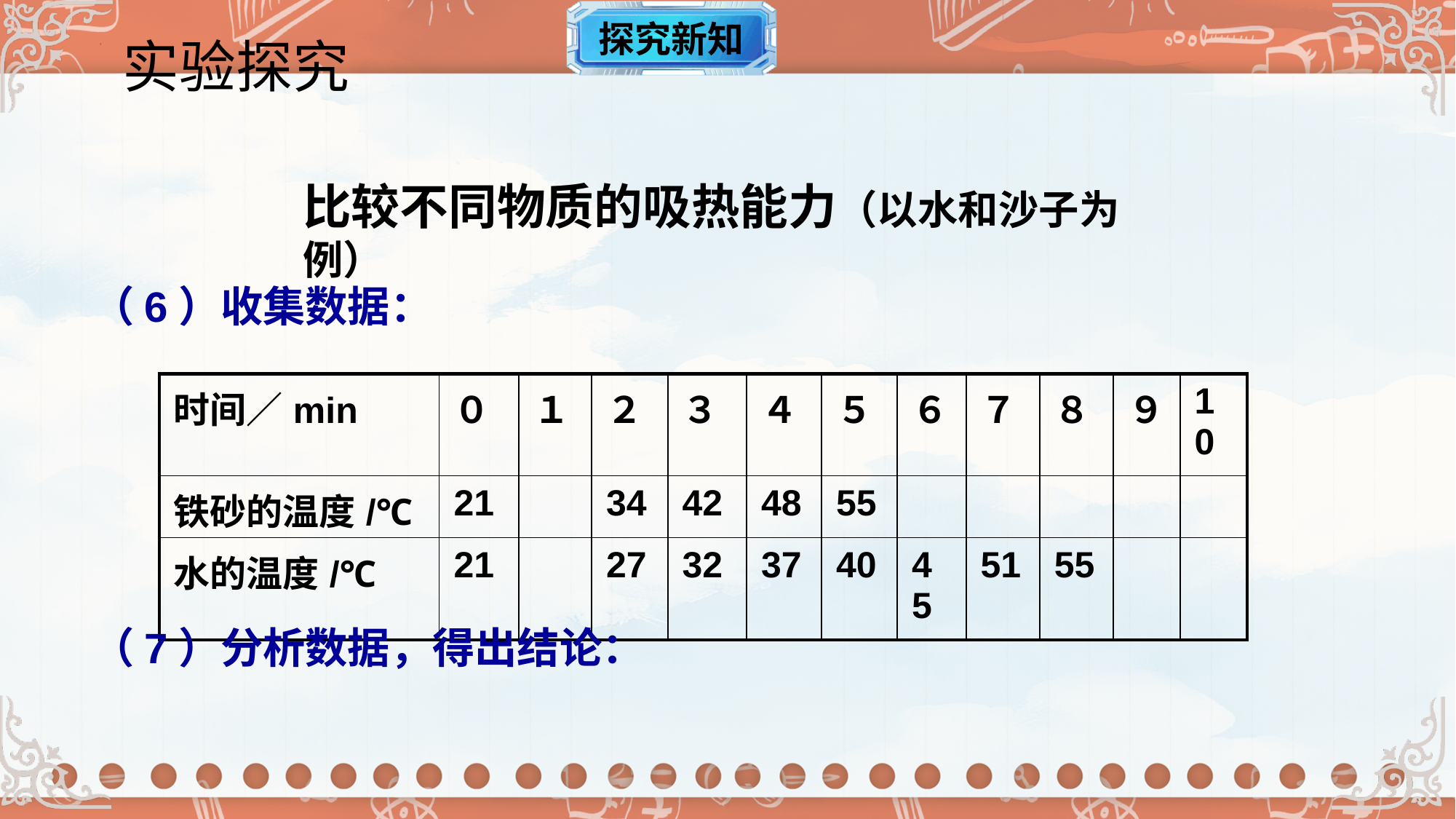

实验探究
比较不同物质的吸热能力（以水和沙子为例）
（6）收集数据：
| 时间／min | ０ | １ | ２ | ３ | ４ | ５ | ６ | ７ | ８ | ９ | 10 |
| --- | --- | --- | --- | --- | --- | --- | --- | --- | --- | --- | --- |
| 铁砂的温度/℃ | 21 |  | 34 | 42 | 48 | 55 |  |  |  |  |  |
| 水的温度/℃ | 21 |  | 27 | 32 | 37 | 40 | 45 | 51 | 55 |  |  |
（7）分析数据，得出结论：